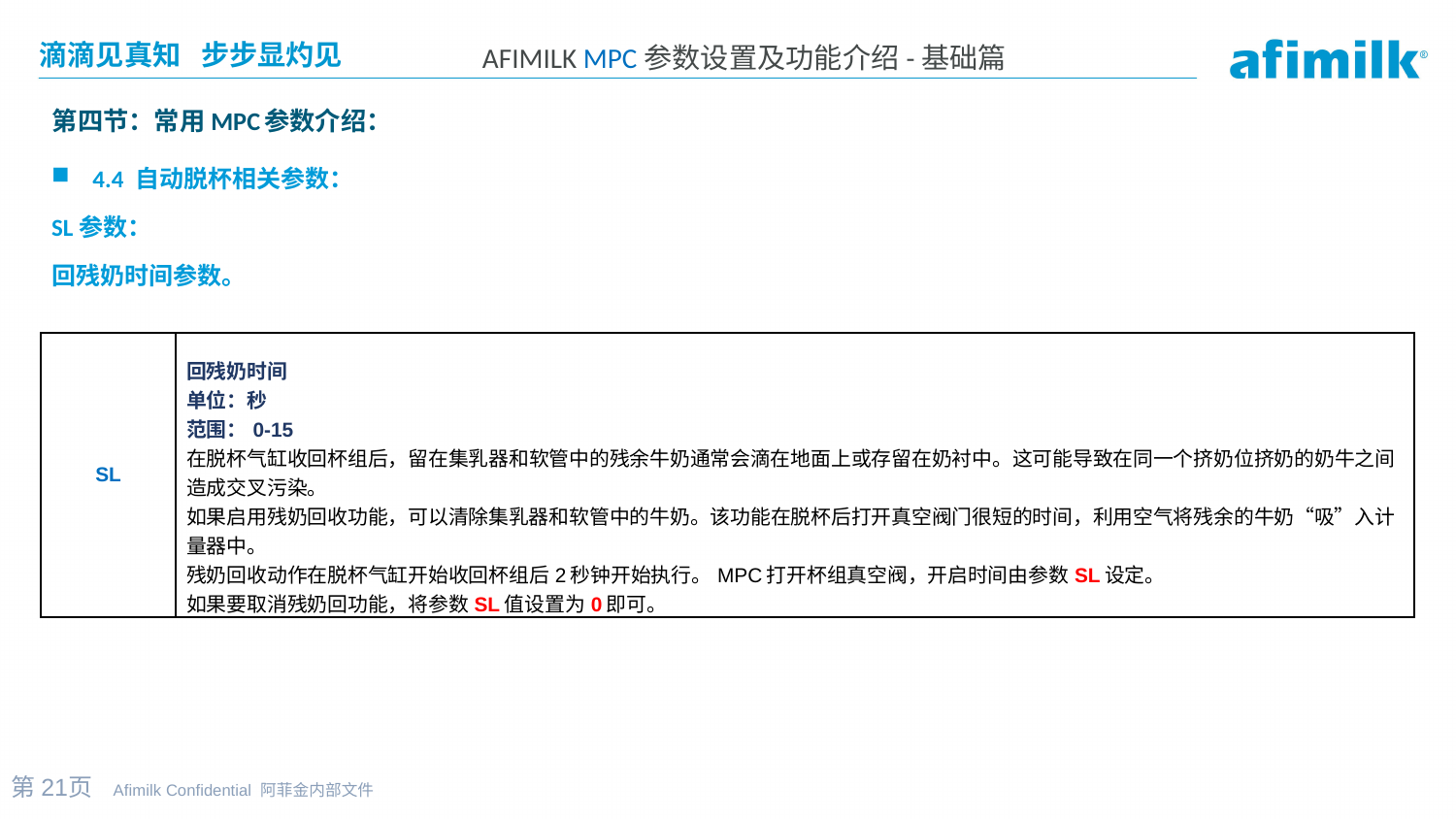

第四节：常用MPC参数介绍：
4.4 自动脱杯相关参数：
SL参数：
回残奶时间参数。

| SL | 回残奶时间 单位：秒 范围：0-15 在脱杯气缸收回杯组后，留在集乳器和软管中的残余牛奶通常会滴在地面上或存留在奶衬中。这可能导致在同一个挤奶位挤奶的奶牛之间造成交叉污染。 如果启用残奶回收功能，可以清除集乳器和软管中的牛奶。该功能在脱杯后打开真空阀门很短的时间，利用空气将残余的牛奶“吸”入计量器中。 残奶回收动作在脱杯气缸开始收回杯组后2秒钟开始执行。MPC打开杯组真空阀，开启时间由参数SL设定。 如果要取消残奶回功能，将参数SL值设置为0即可。 |
| --- | --- |
第21页  Afimilk Confidential 阿菲金内部文件